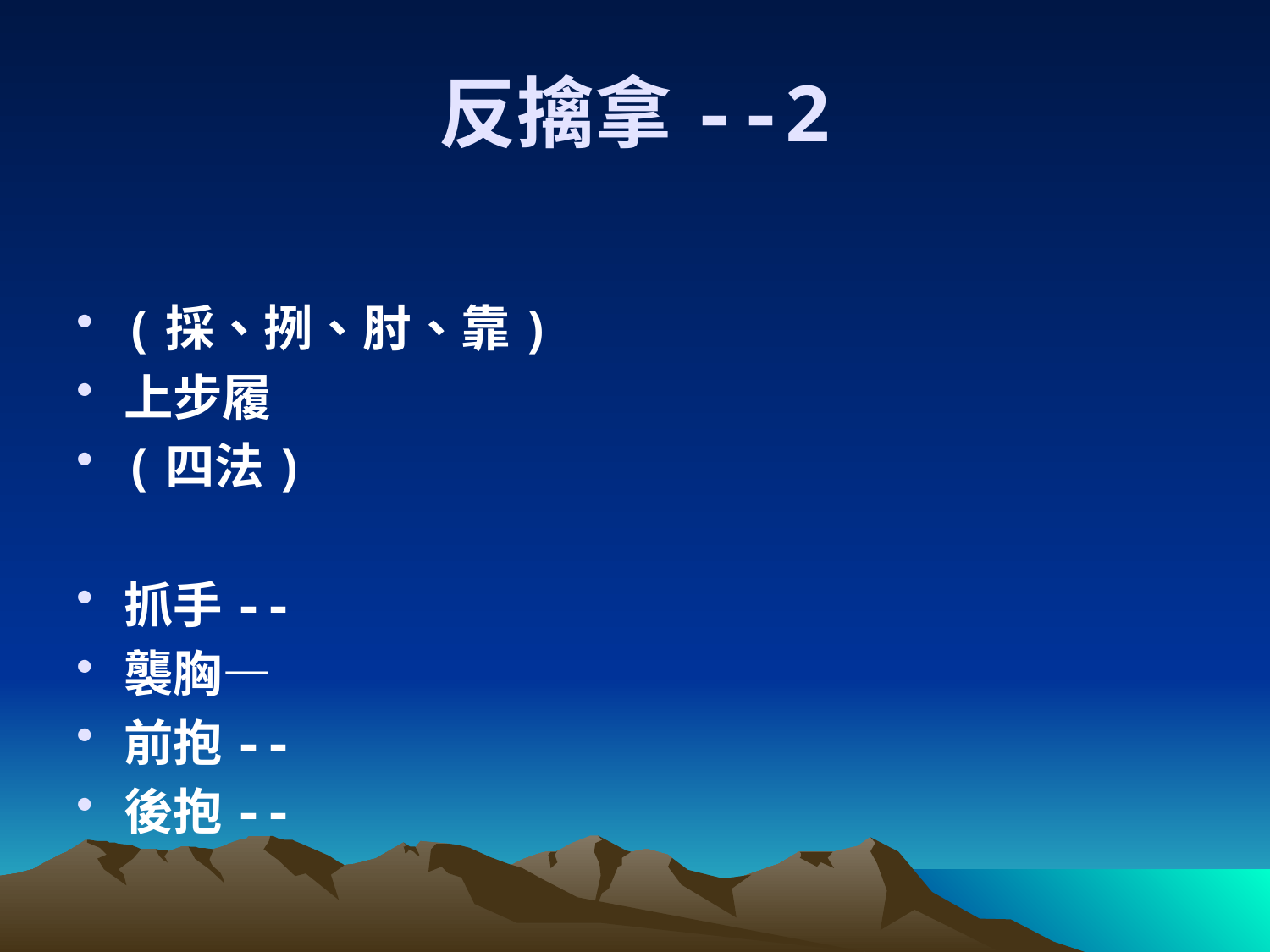

# 反擒拿--2

(採、挒、肘、靠)
上步履
(四法)

抓手--
襲胸—
前抱--
後抱--